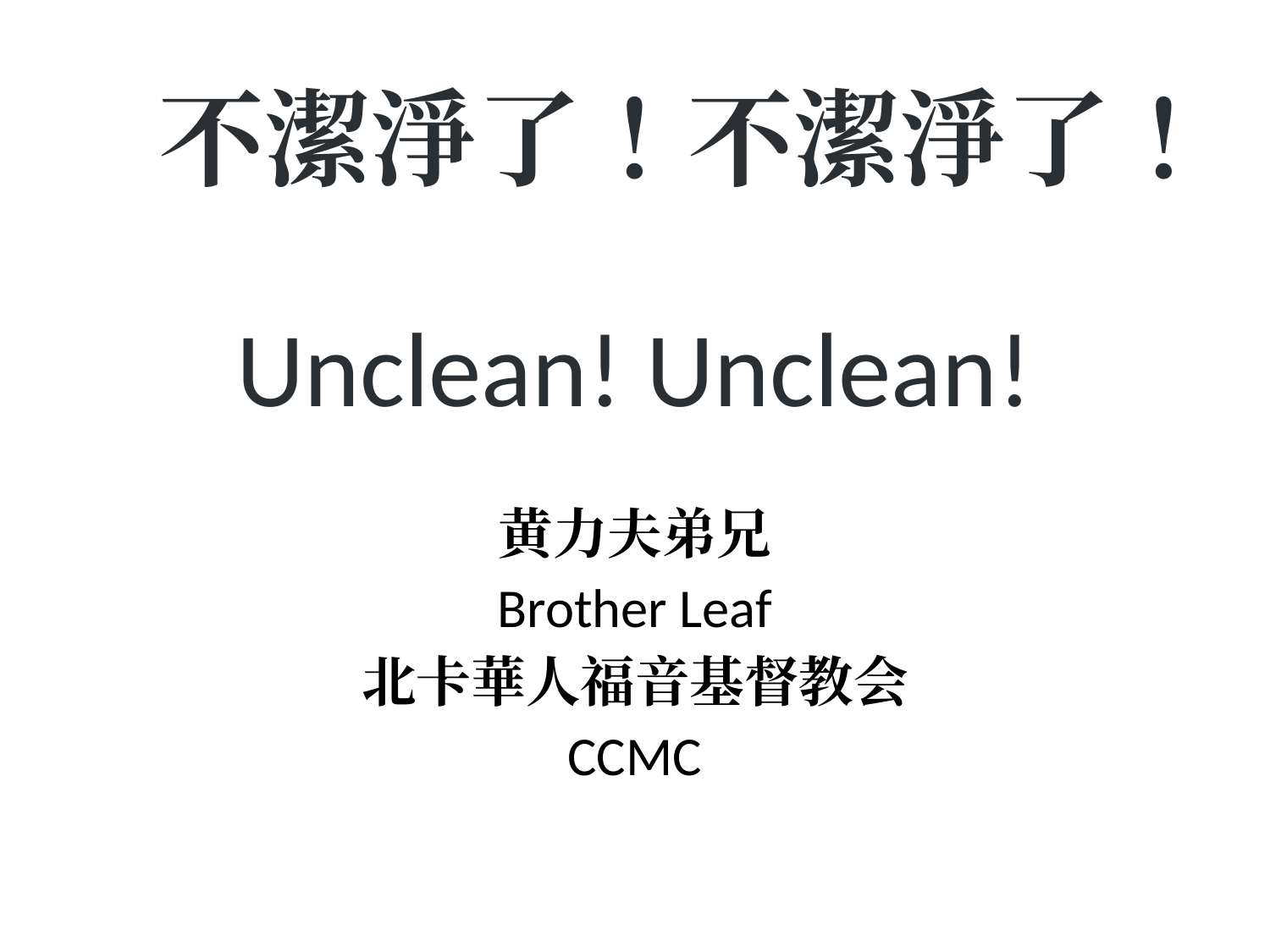

# 不潔淨了！不潔淨了！ Unclean! Unclean!
黄力夫弟兄
Brother Leaf
北卡華人福音基督教会
CCMC